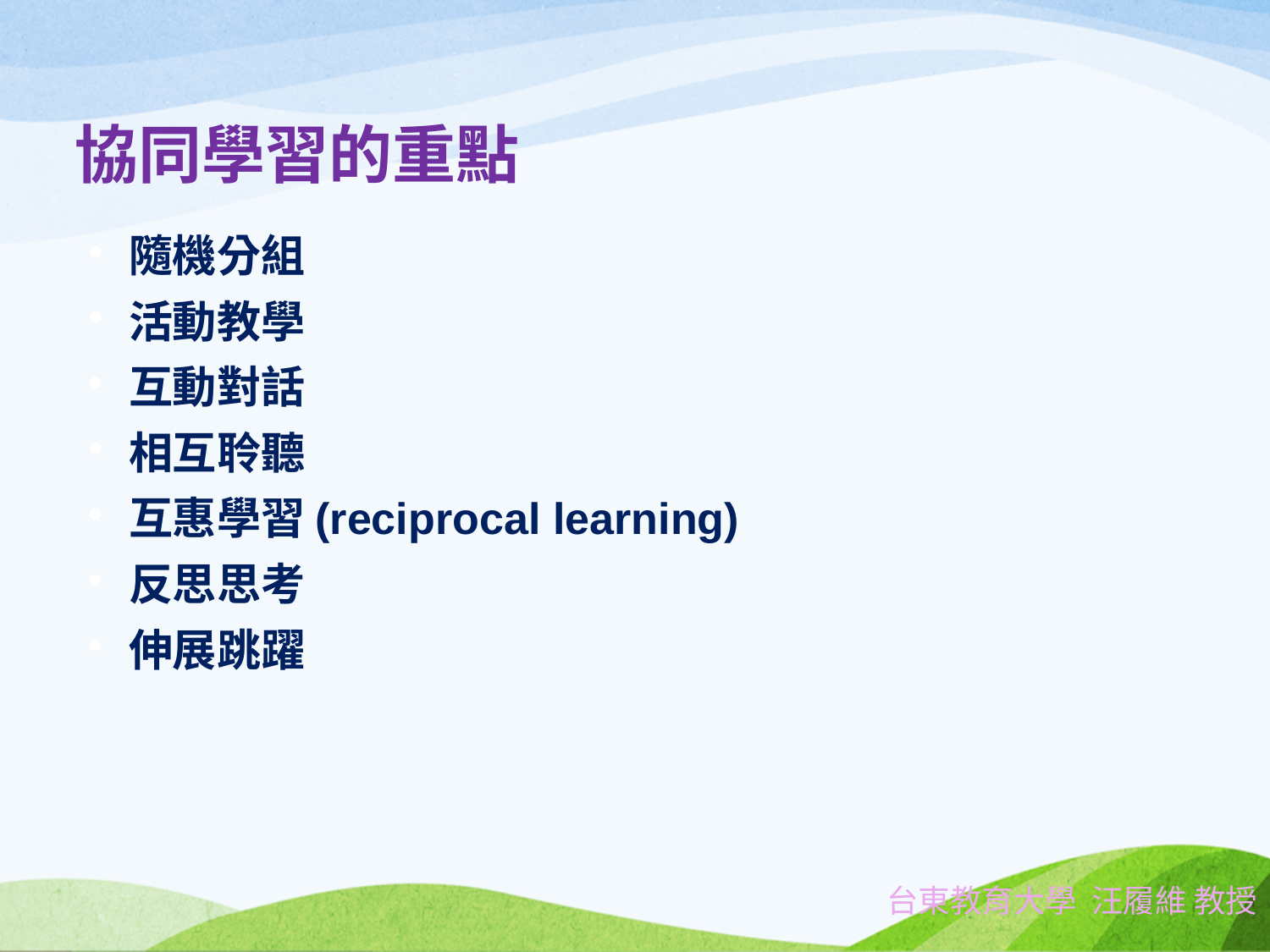

# 協同學習的重點
隨機分組
活動教學
互動對話
相互聆聽
互惠學習(reciprocal learning)
反思思考
伸展跳躍
台東教育大學  汪履維 教授